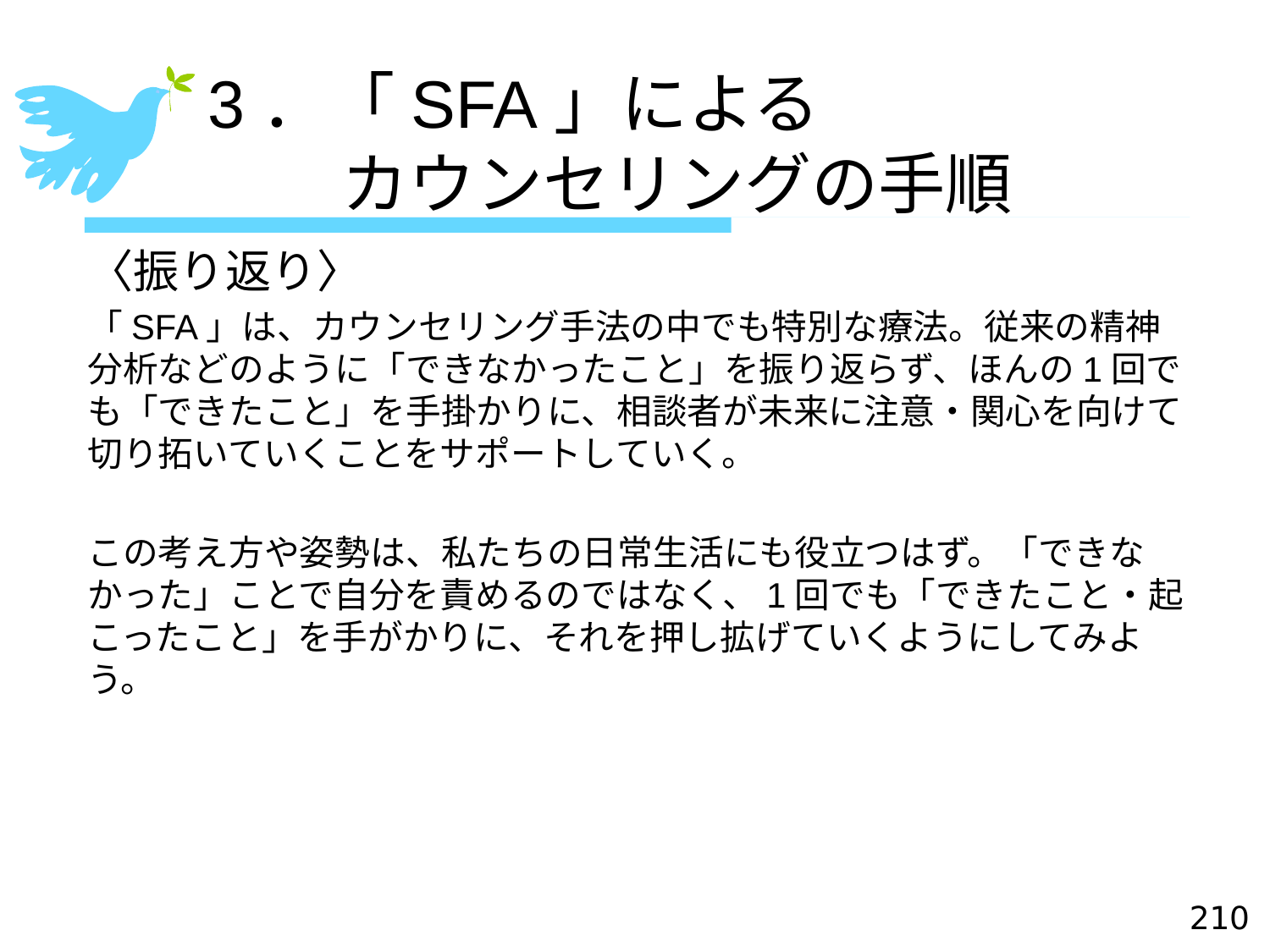

# 3．「SFA」による 　　カウンセリングの手順
〈振り返り〉
「SFA」は、カウンセリング手法の中でも特別な療法。従来の精神分析などのように「できなかったこと」を振り返らず、ほんの1回でも「できたこと」を手掛かりに、相談者が未来に注意・関心を向けて切り拓いていくことをサポートしていく。

この考え方や姿勢は、私たちの日常生活にも役立つはず。「できなかった」ことで自分を責めるのではなく、1回でも「できたこと・起こったこと」を手がかりに、それを押し拡げていくようにしてみよう。

210